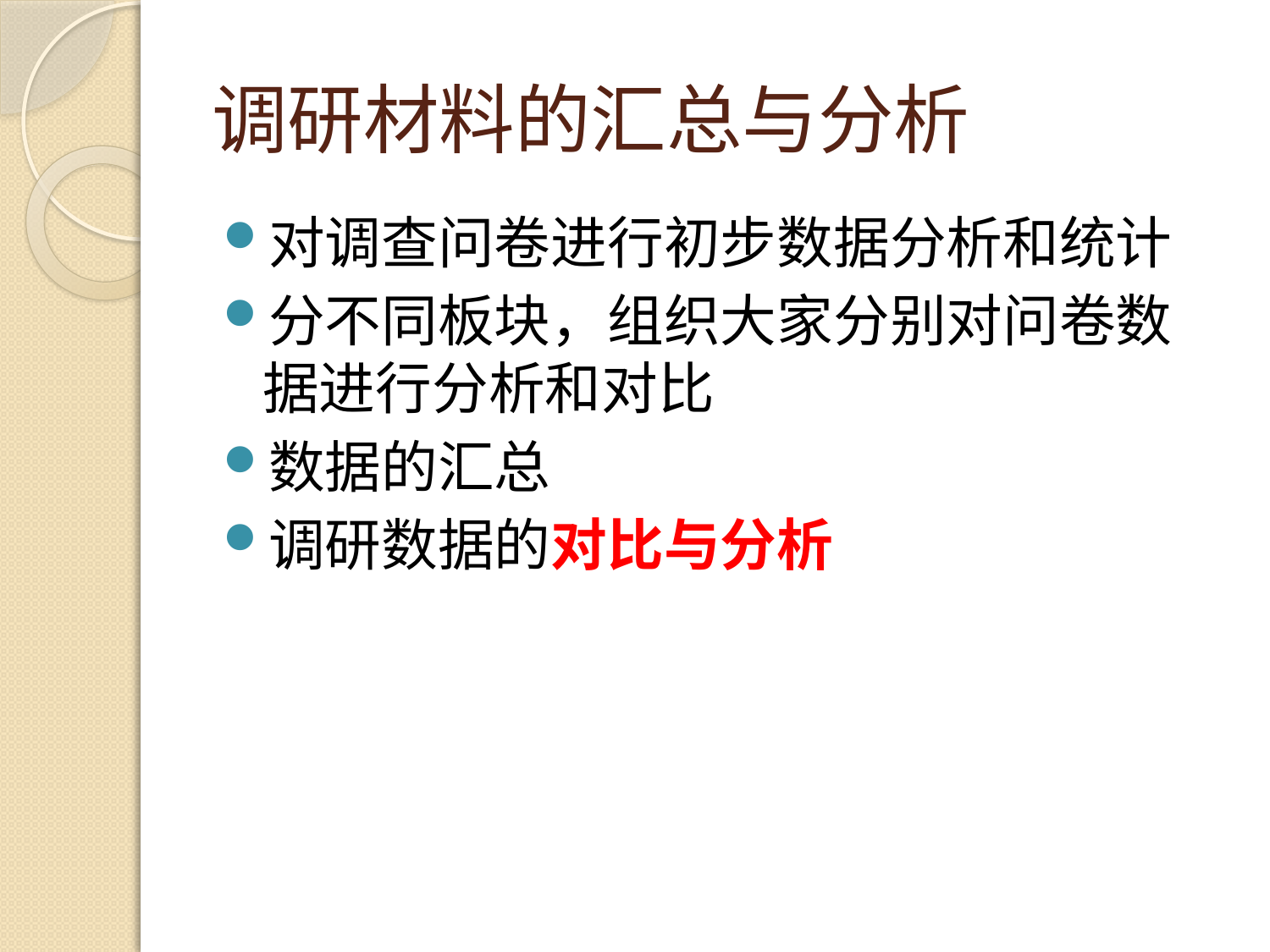

# 调研材料的汇总与分析
对调查问卷进行初步数据分析和统计
分不同板块，组织大家分别对问卷数据进行分析和对比
数据的汇总
调研数据的对比与分析